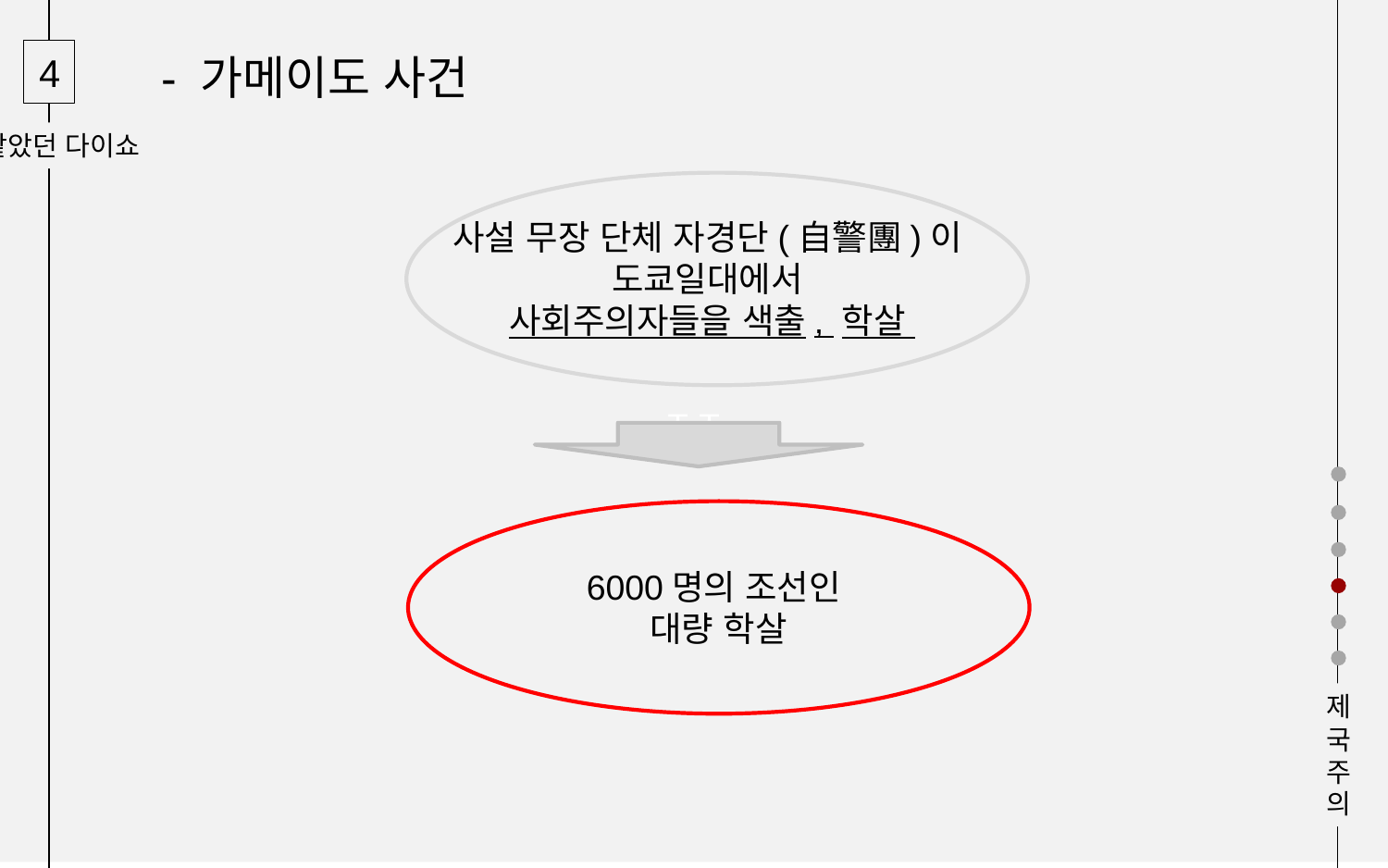

ㅈㅈ

4
- 가메이도 사건
꿈같았던 다이쇼

사설 무장 단체 자경단(自警團)이
도쿄일대에서
사회주의자들을 색출, 학살

6000명의 조선인
대량 학살
제
국
주
의